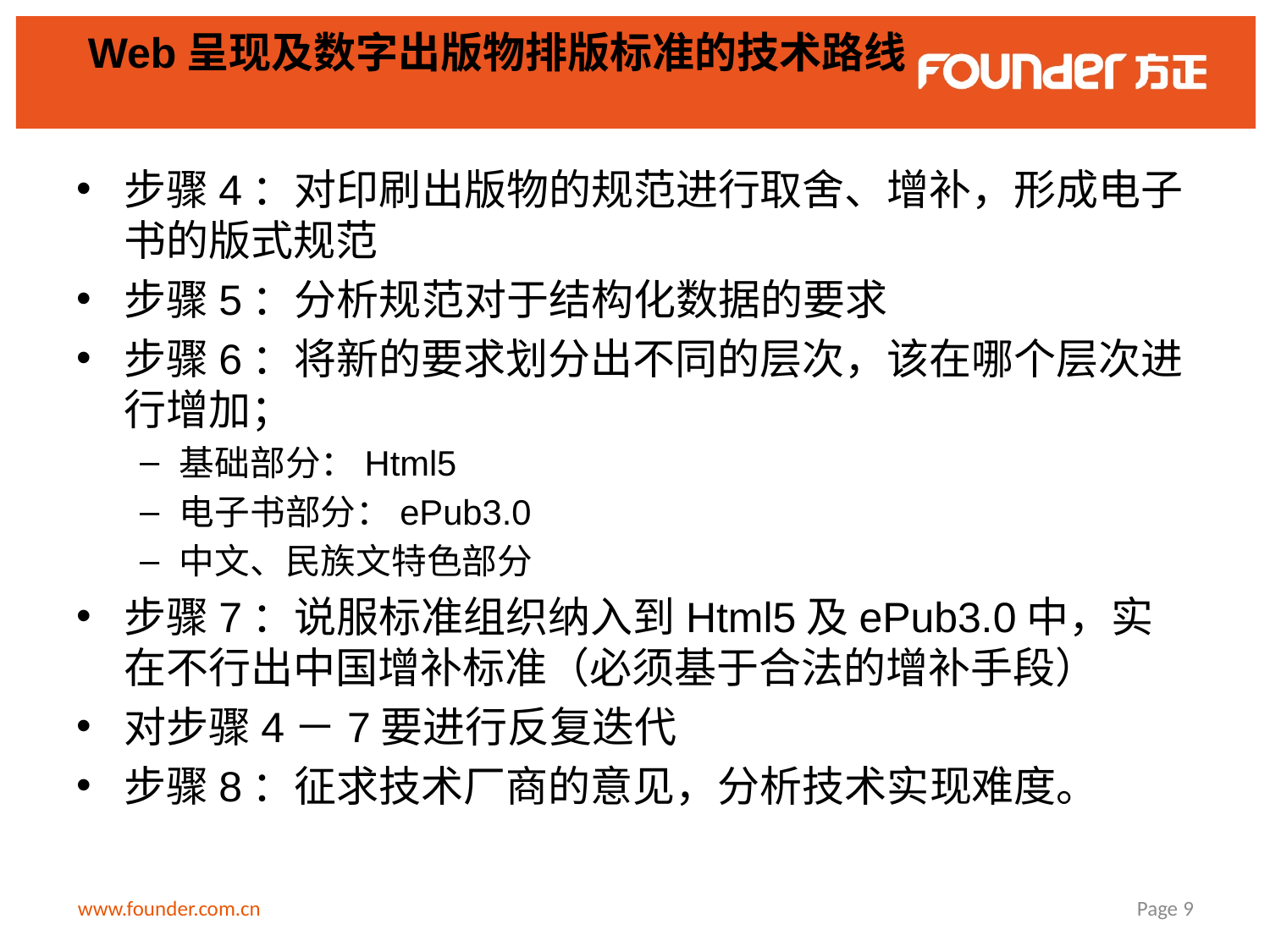

# Web呈现及数字出版物排版标准的技术路线
步骤4：对印刷出版物的规范进行取舍、增补，形成电子书的版式规范
步骤5：分析规范对于结构化数据的要求
步骤6：将新的要求划分出不同的层次，该在哪个层次进行增加；
基础部分：Html5
电子书部分：ePub3.0
中文、民族文特色部分
步骤7：说服标准组织纳入到Html5及ePub3.0中，实在不行出中国增补标准（必须基于合法的增补手段）
对步骤4－7要进行反复迭代
步骤8：征求技术厂商的意见，分析技术实现难度。

www.founder.com.cn
Page 9